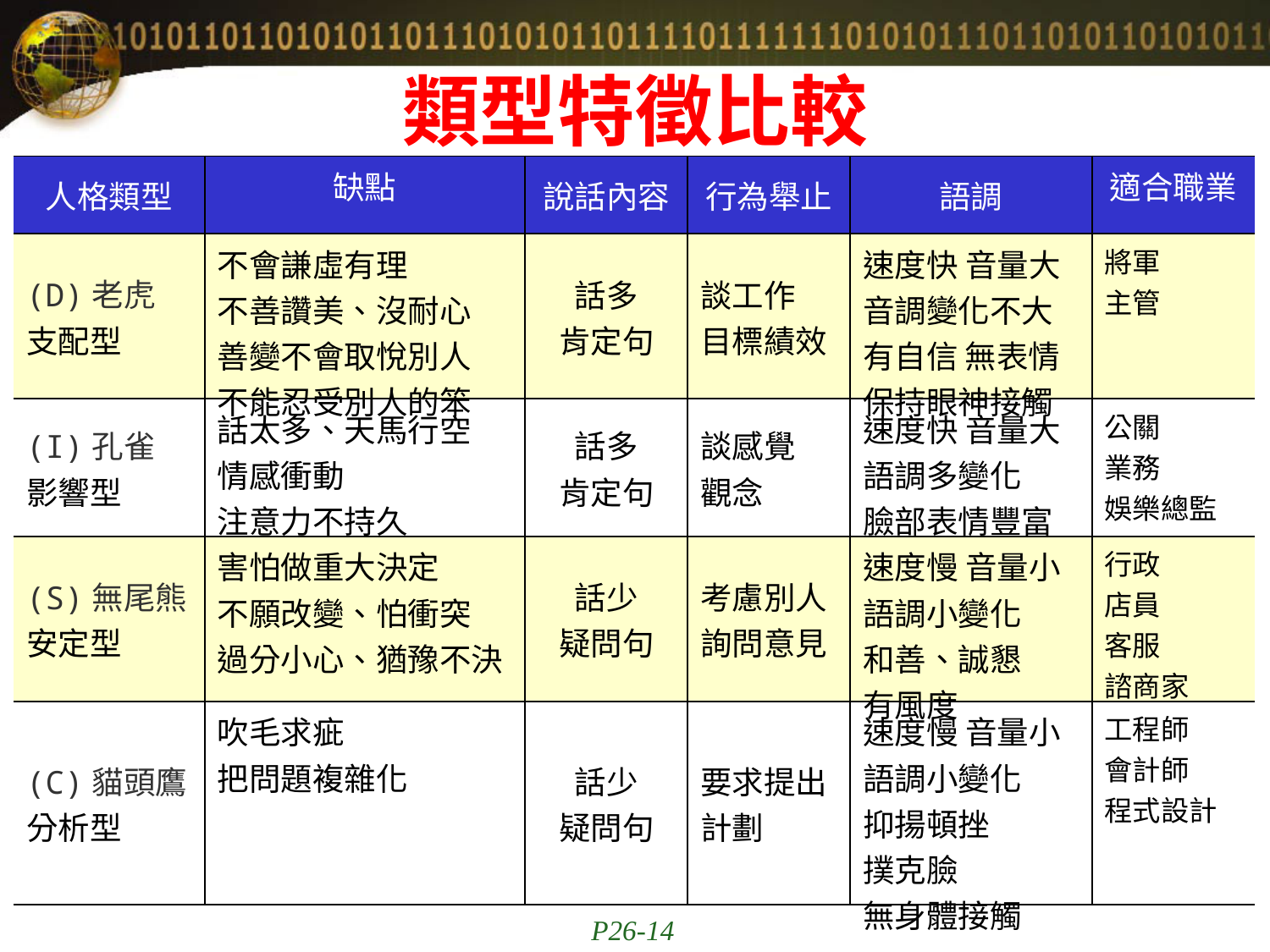

# 類型特徵比較
| 人格類型 | 缺點 | 說話內容 | 行為舉止 | 語調 | 適合職業 |
| --- | --- | --- | --- | --- | --- |
| (D)老虎 支配型 | 不會謙虛有理 不善讚美、沒耐心 善變不會取悅別人 不能忍受別人的笨 | 話多 肯定句 | 談工作 目標績效 | 速度快 音量大 音調變化不大 有自信 無表情 保持眼神接觸 | 將軍 主管 |
| (I)孔雀 影響型 | 話太多、天馬行空 情感衝動 注意力不持久 | 話多 肯定句 | 談感覺 觀念 | 速度快 音量大 語調多變化 臉部表情豐富 | 公關 業務 娛樂總監 |
| (S)無尾熊 安定型 | 害怕做重大決定 不願改變、怕衝突 過分小心、猶豫不決 | 話少 疑問句 | 考慮別人 詢問意見 | 速度慢 音量小 語調小變化 和善、誠懇 有風度 | 行政 店員 客服 諮商家 |
| (C)貓頭鷹 分析型 | 吹毛求疵 把問題複雜化 | 話少 疑問句 | 要求提出 計劃 | 速度慢 音量小 語調小變化 抑揚頓挫 撲克臉 無身體接觸 | 工程師 會計師 程式設計 |